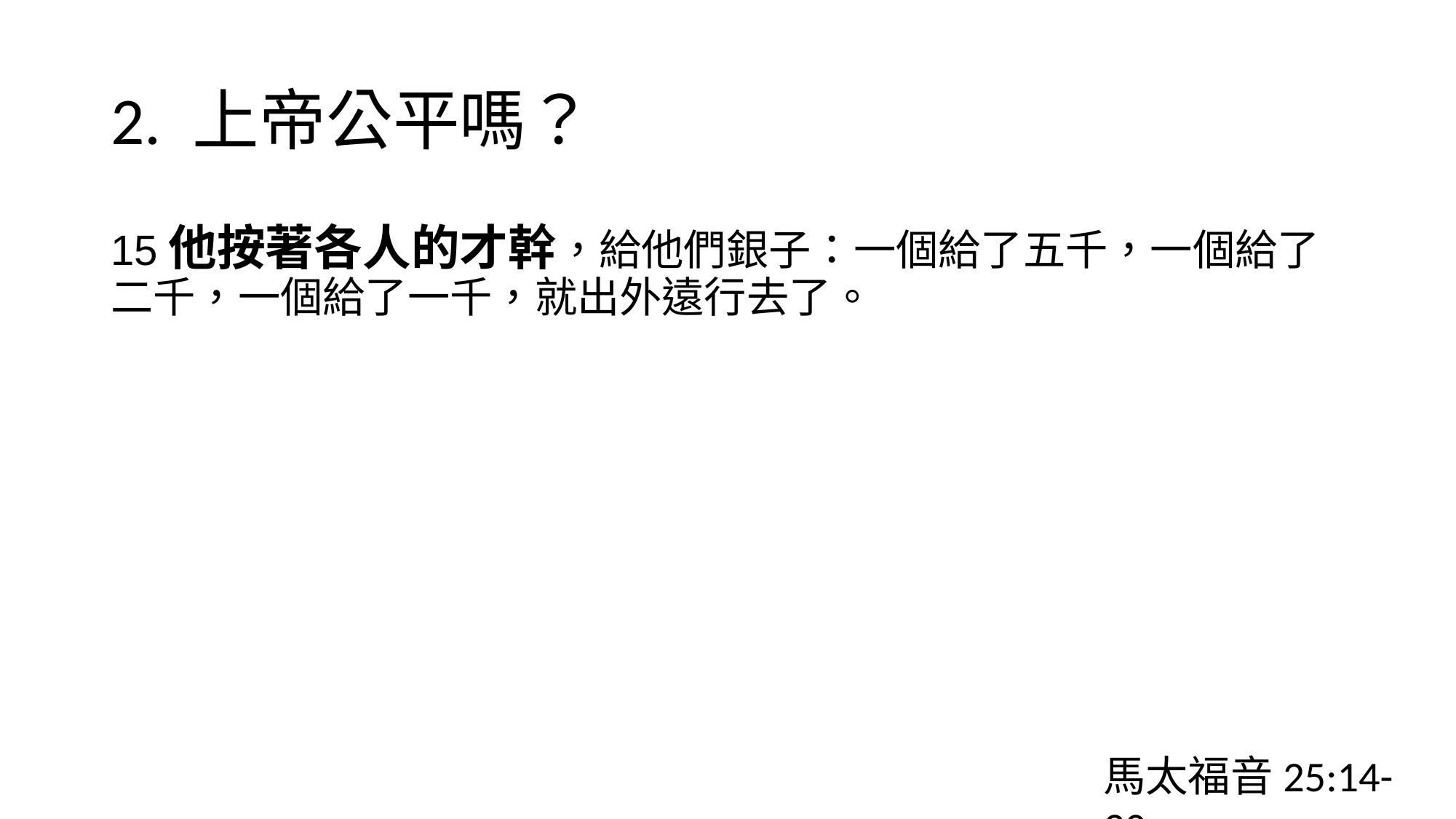

# 2. 上帝公平嗎？
15他按著各人的才幹，給他們銀子：一個給了五千，一個給了二千，一個給了一千，就出外遠行去了。

馬太福音25:14-30